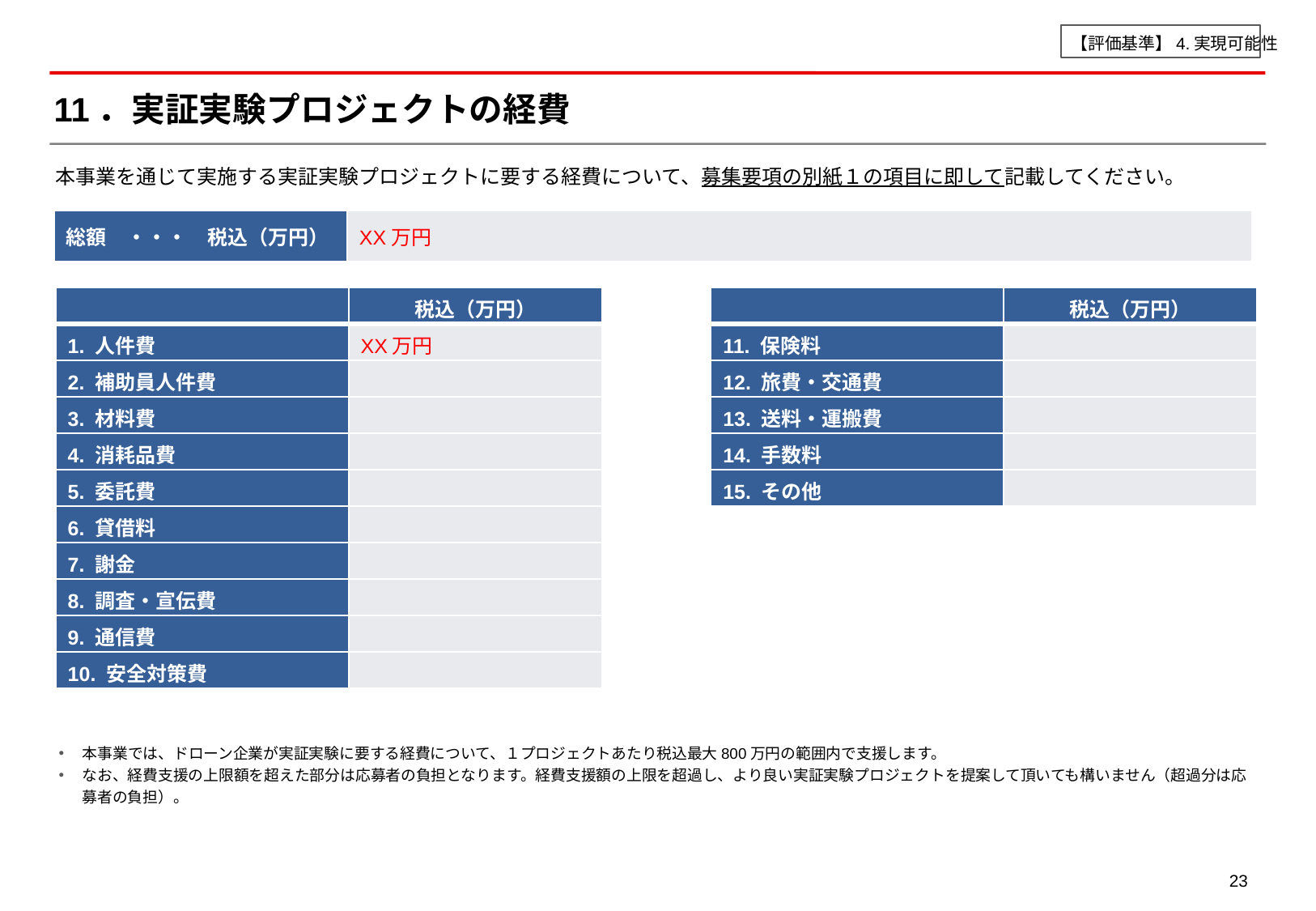

【評価基準】4.実現可能性
# 11．実証実験プロジェクトの経費
本事業を通じて実施する実証実験プロジェクトに要する経費について、募集要項の別紙１の項目に即して記載してください。
| 総額　・・・　税込（万円） | XX万円 |
| --- | --- |
|  | 税込（万円） |
| --- | --- |
| 1. 人件費 | XX万円 |
| 2. 補助員人件費 |  |
| 3. 材料費 |  |
| 4. 消耗品費 |  |
| 5. 委託費 |  |
| 6. 貸借料 |  |
| 7. 謝金 |  |
| 8. 調査・宣伝費 |  |
| 9. 通信費 |  |
| 10. 安全対策費 |  |
|  | 税込（万円） |
| --- | --- |
| 11. 保険料 |  |
| 12. 旅費・交通費 |  |
| 13. 送料・運搬費 |  |
| 14. 手数料 |  |
| 15. その他 |  |
本事業では、ドローン企業が実証実験に要する経費について、１プロジェクトあたり税込最大800万円の範囲内で支援します。
なお、経費支援の上限額を超えた部分は応募者の負担となります。経費支援額の上限を超過し、より良い実証実験プロジェクトを提案して頂いても構いません（超過分は応募者の負担）。